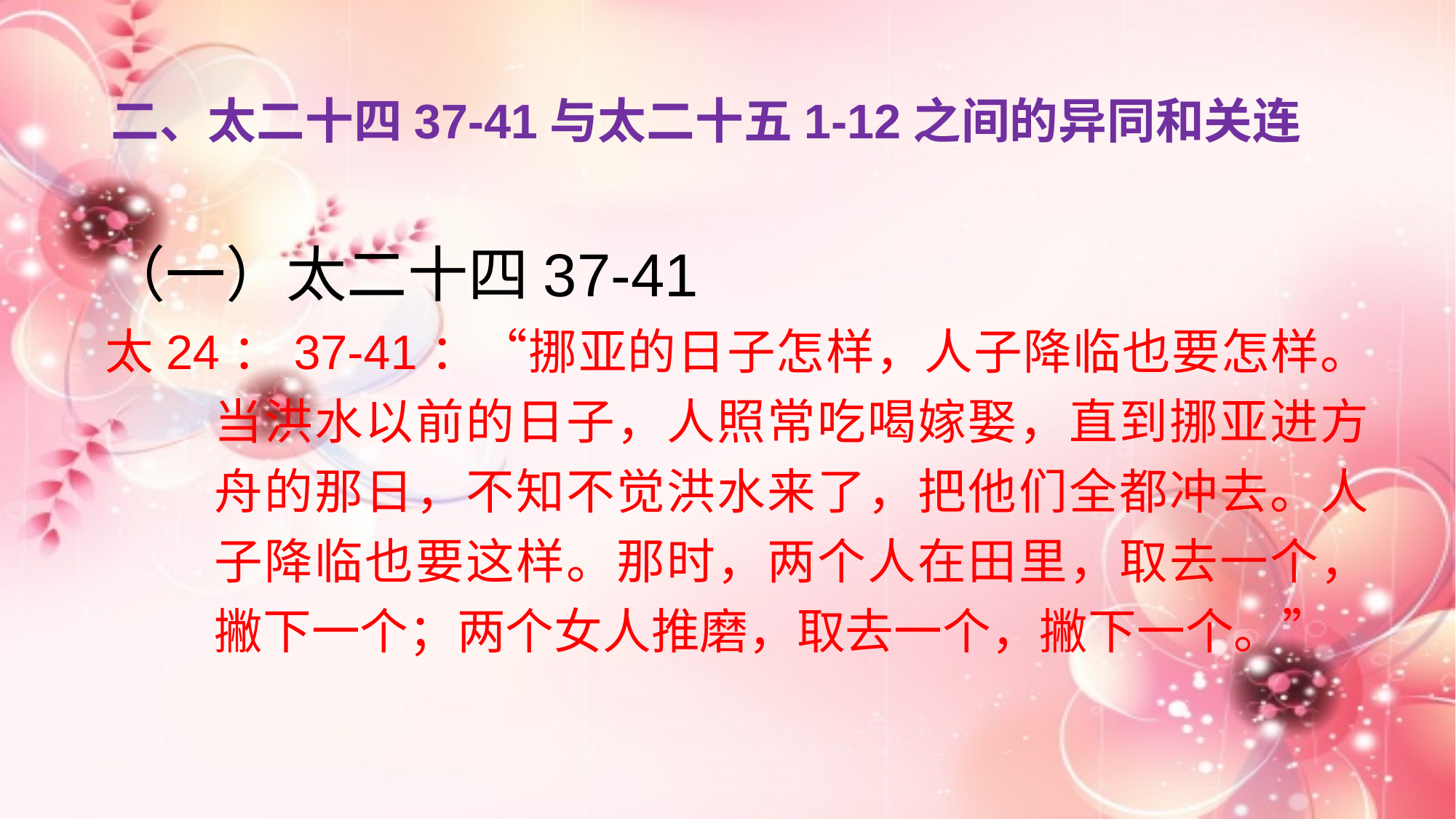

# 二、太二十四37-41与太二十五1-12之间的异同和关连
（一）太二十四37-41
太24：37-41：“挪亚的日子怎样，人子降临也要怎样。当洪水以前的日子，人照常吃喝嫁娶，直到挪亚进方舟的那日，不知不觉洪水来了，把他们全都冲去。人子降临也要这样。那时，两个人在田里，取去一个，撇下一个；两个女人推磨，取去一个，撇下一个。”